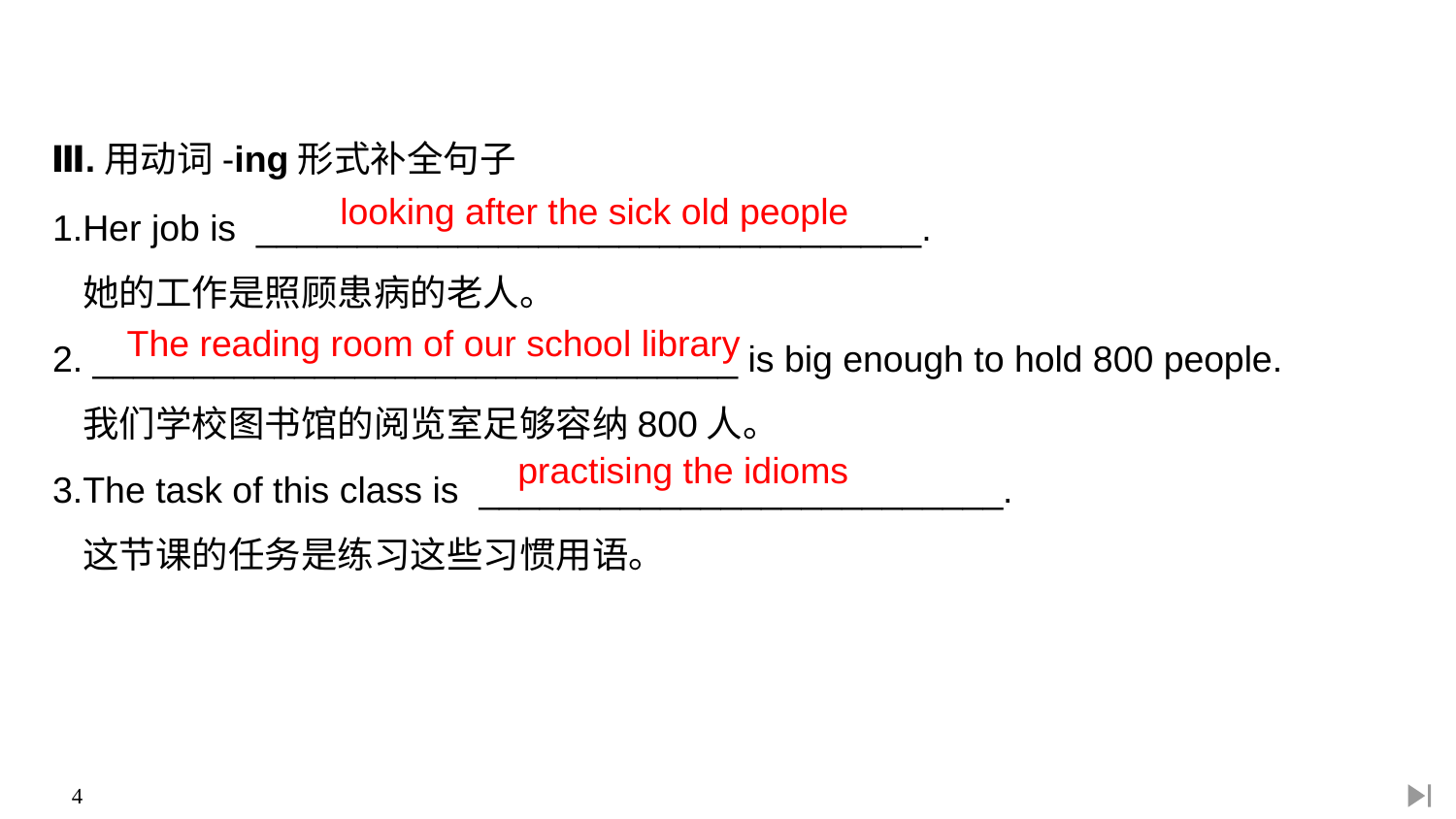

Ⅲ.用动词-ing形式补全句子
1.Her job is  _________________________________.
	她的工作是照顾患病的老人。
2. ________________________________ is big enough to hold 800 people.
	我们学校图书馆的阅览室足够容纳800人。
3.The task of this class is  __________________________.
	这节课的任务是练习这些习惯用语。
looking after the sick old people
The reading room of our school library
practising the idioms